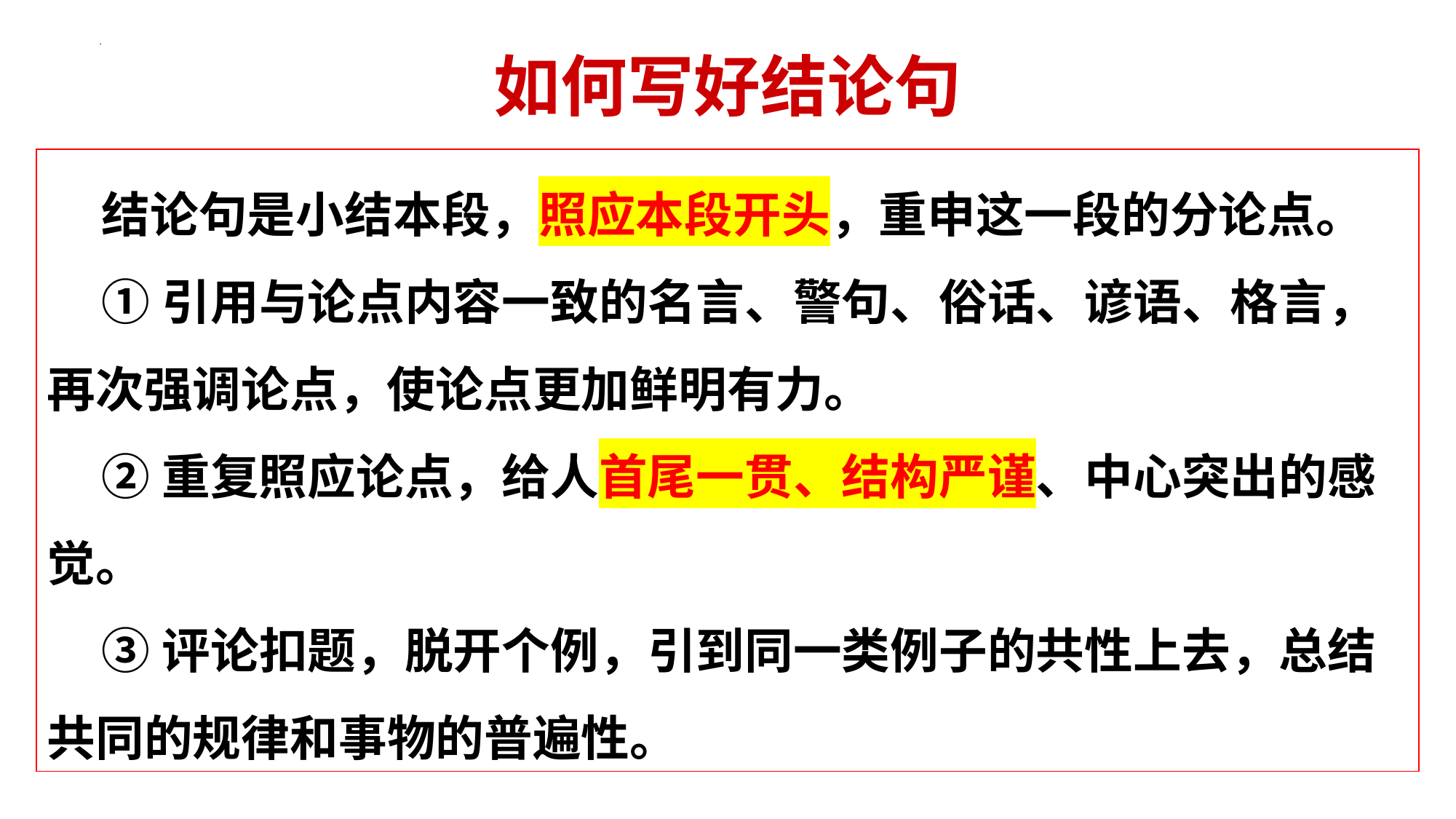

如何写好结论句
结论句是小结本段，照应本段开头，重申这一段的分论点。
①引用与论点内容一致的名言、警句、俗话、谚语、格言，再次强调论点，使论点更加鲜明有力。
②重复照应论点，给人首尾一贯、结构严谨、中心突出的感觉。
③评论扣题，脱开个例，引到同一类例子的共性上去，总结共同的规律和事物的普遍性。